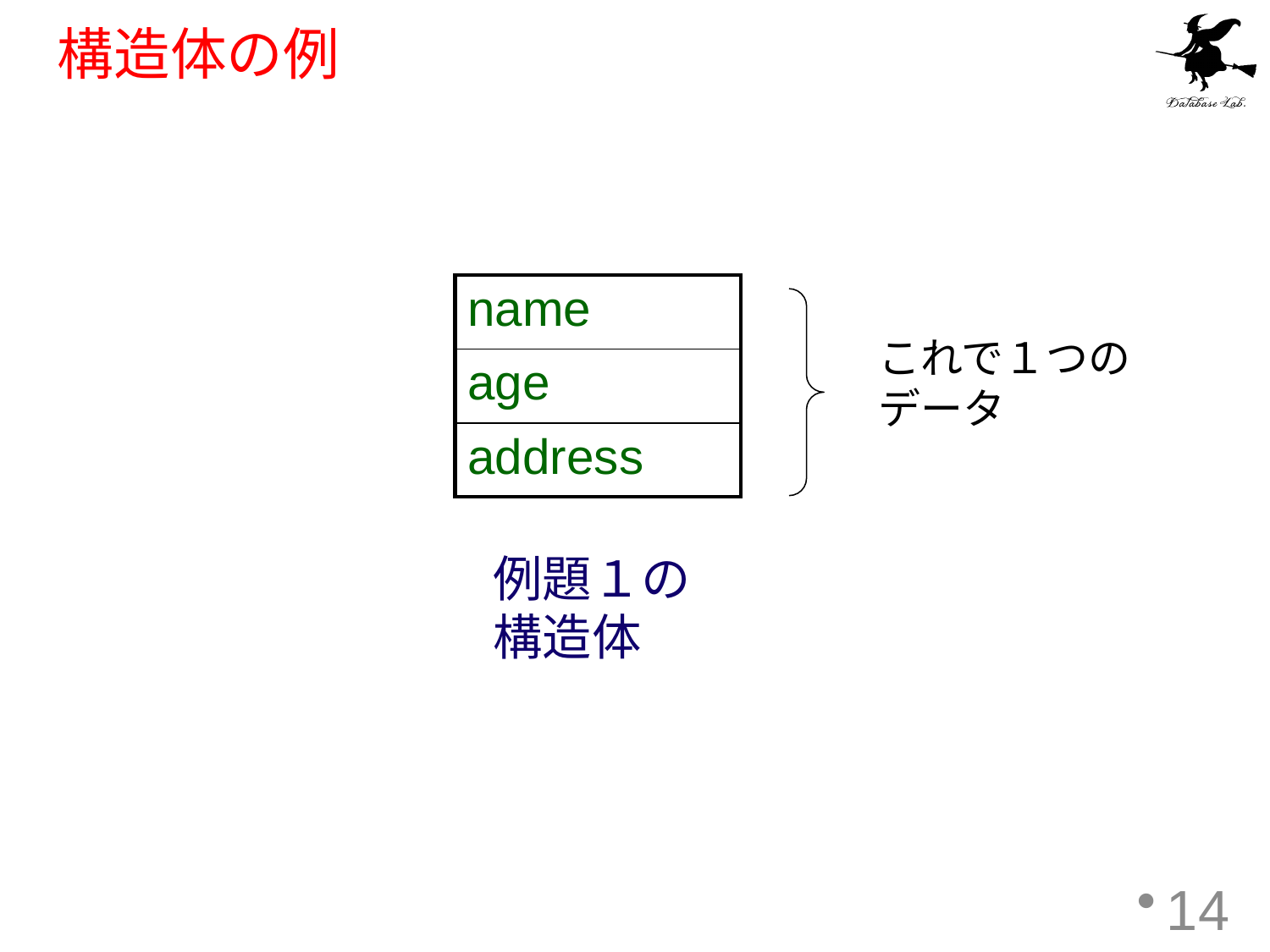

# 構造体の例

| name |
| --- |
| age |
| address |

これで１つの
データ
例題１の
構造体
14